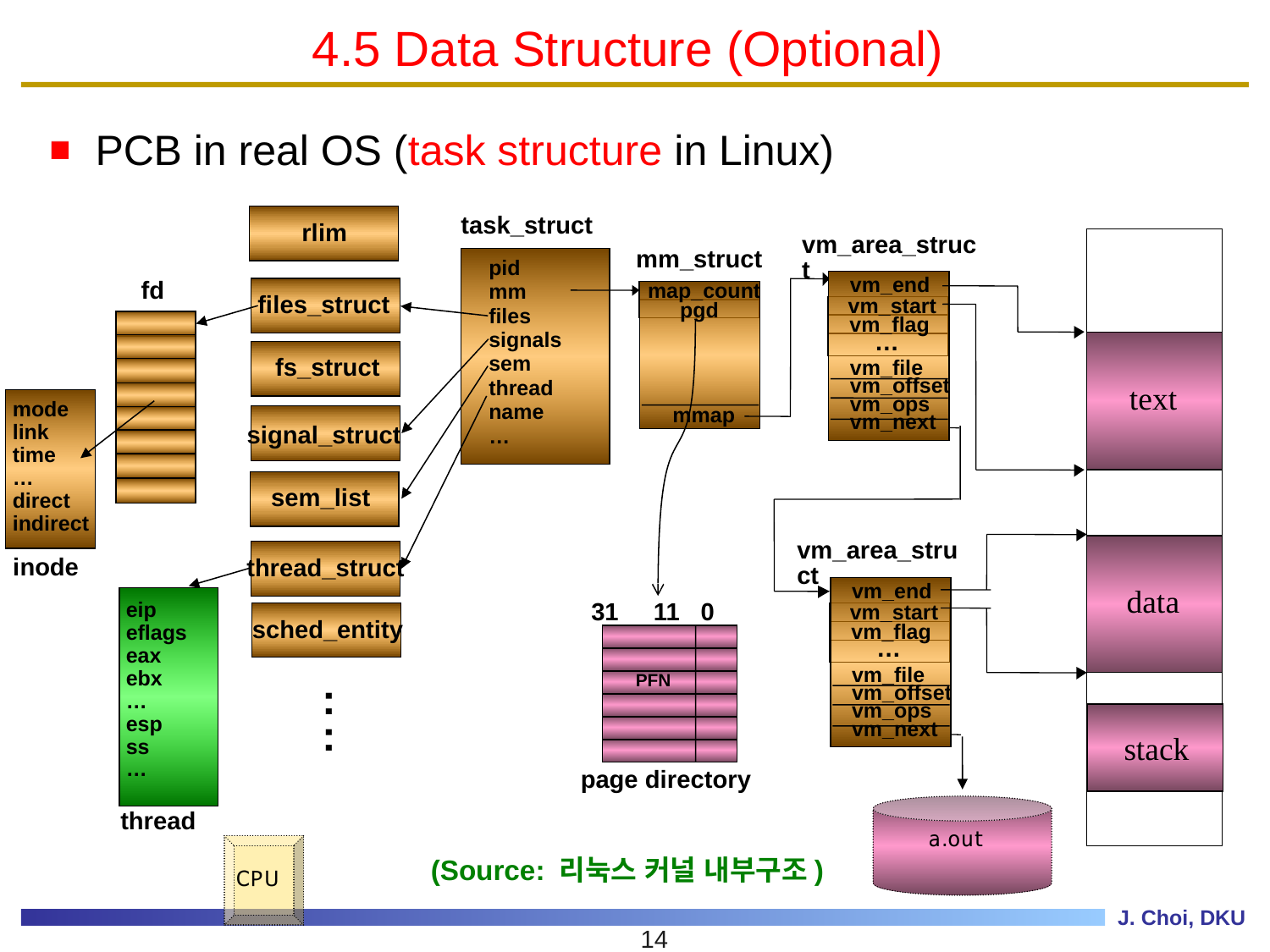

# 4.5 Data Structure (Optional)
PCB in real OS (task structure in Linux)
task_struct

pid
mm
files
signals
sem
thread
name
…

rlim

vm_area_struct

vm_end
vm_start

vm_flag

…

vm_file
vm_offset
vm_ops
vm_next

mm_struct
fd

map_count

files_struct

pgd

fs_struct

text

mode
link
time
…
direct
indirect

mmap

signal_struct

sem_list

vm_area_struct

vm_end
vm_start

vm_flag

…

vm_file
vm_offset
vm_ops
vm_next

inode
thread_struct
data

    31     11   0
eip
eflags
eax
ebx
…
esp
ss
…

sched_entity

  PFN
:
:

stack

page directory

    a.out
thread

    CPU
(Source: 리눅스 커널 내부구조)
14